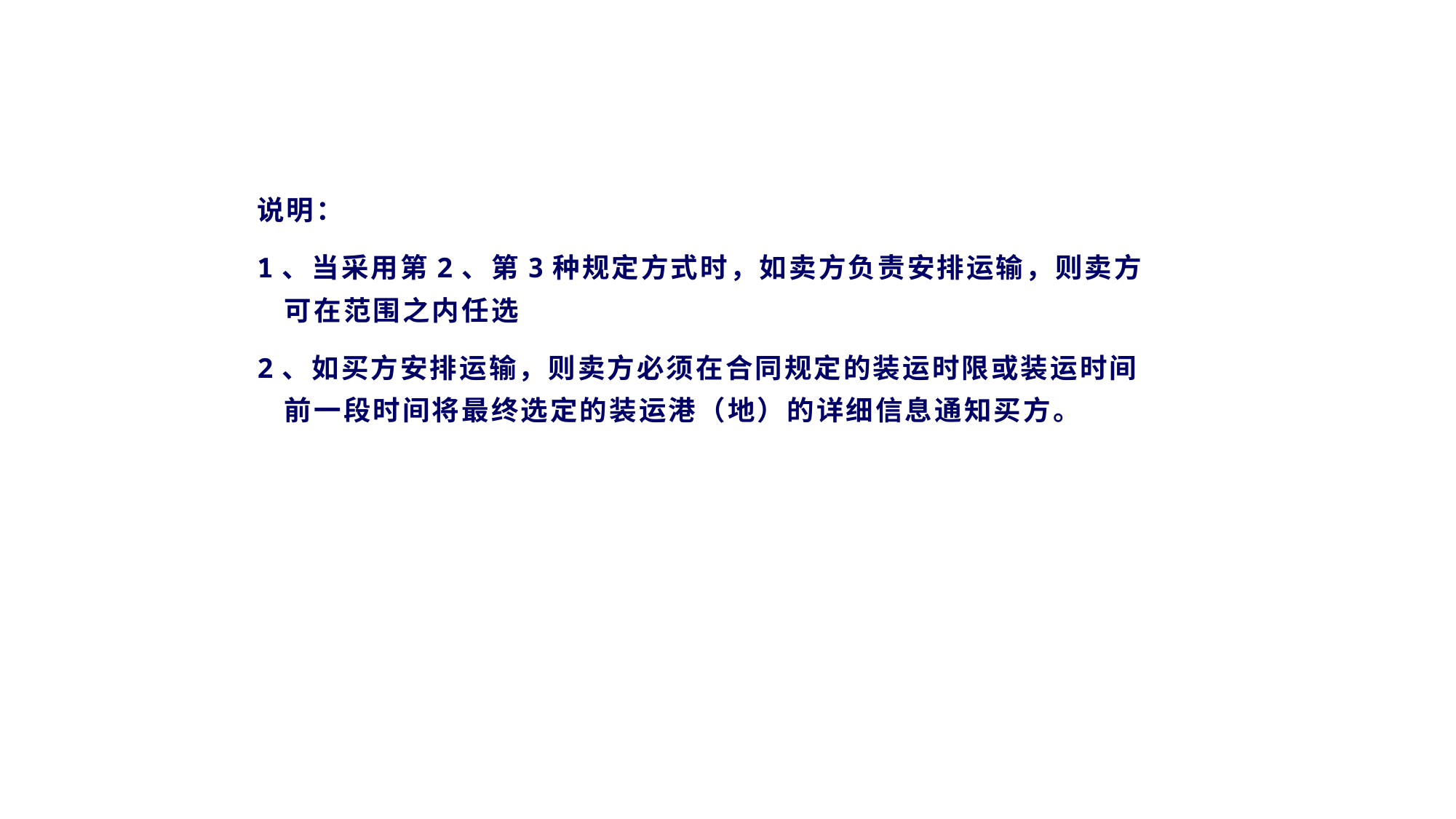

说明：
1、当采用第2、第3种规定方式时，如卖方负责安排运输，则卖方可在范围之内任选
2、如买方安排运输，则卖方必须在合同规定的装运时限或装运时间前一段时间将最终选定的装运港（地）的详细信息通知买方。